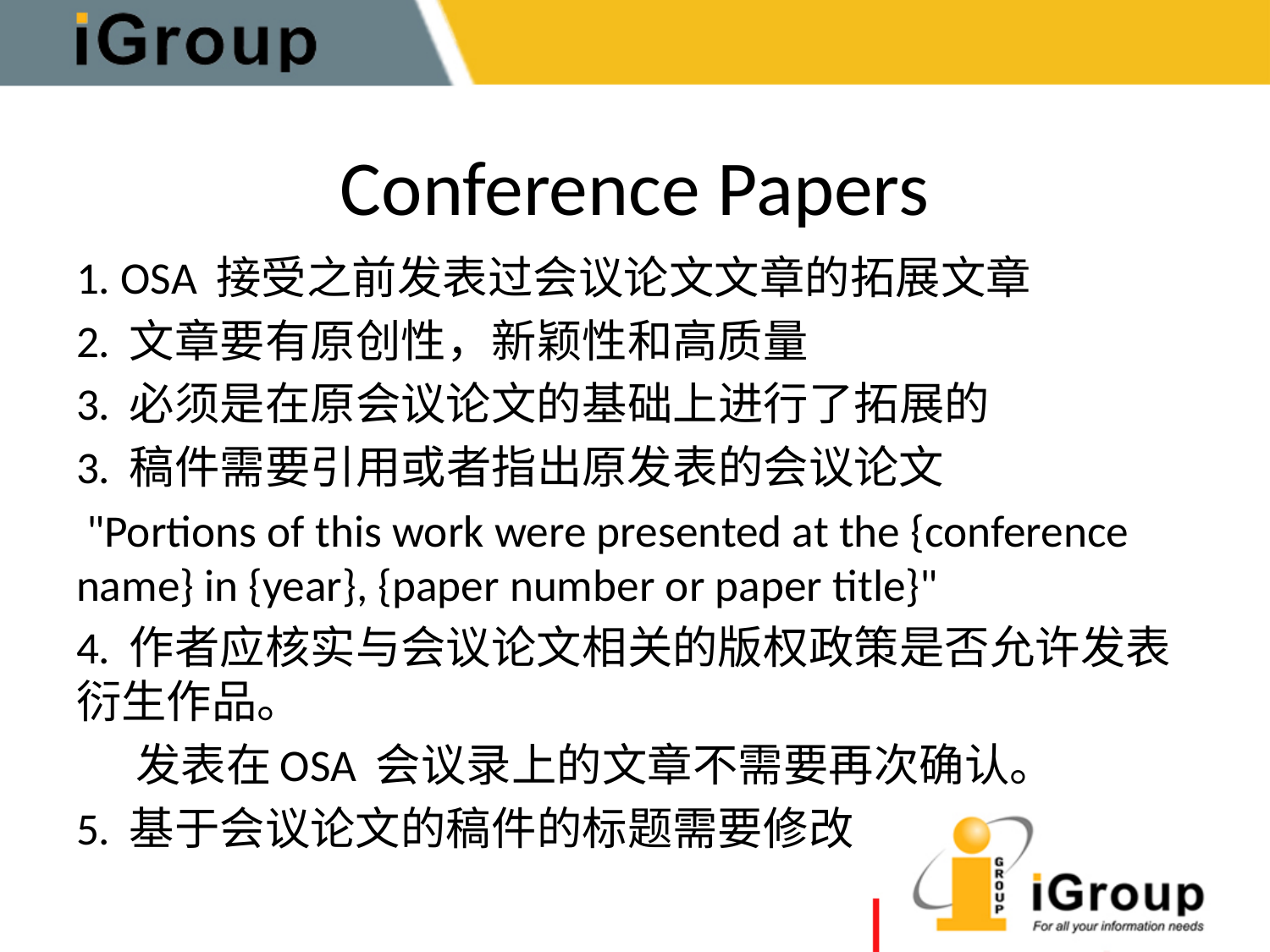

# Conference Papers
1. OSA 接受之前发表过会议论文文章的拓展文章
2. 文章要有原创性，新颖性和高质量
3. 必须是在原会议论文的基础上进行了拓展的
3. 稿件需要引用或者指出原发表的会议论文
 "Portions of this work were presented at the {conference name} in {year}, {paper number or paper title}"
4. 作者应核实与会议论文相关的版权政策是否允许发表衍生作品。
     发表在OSA 会议录上的文章不需要再次确认。
5. 基于会议论文的稿件的标题需要修改